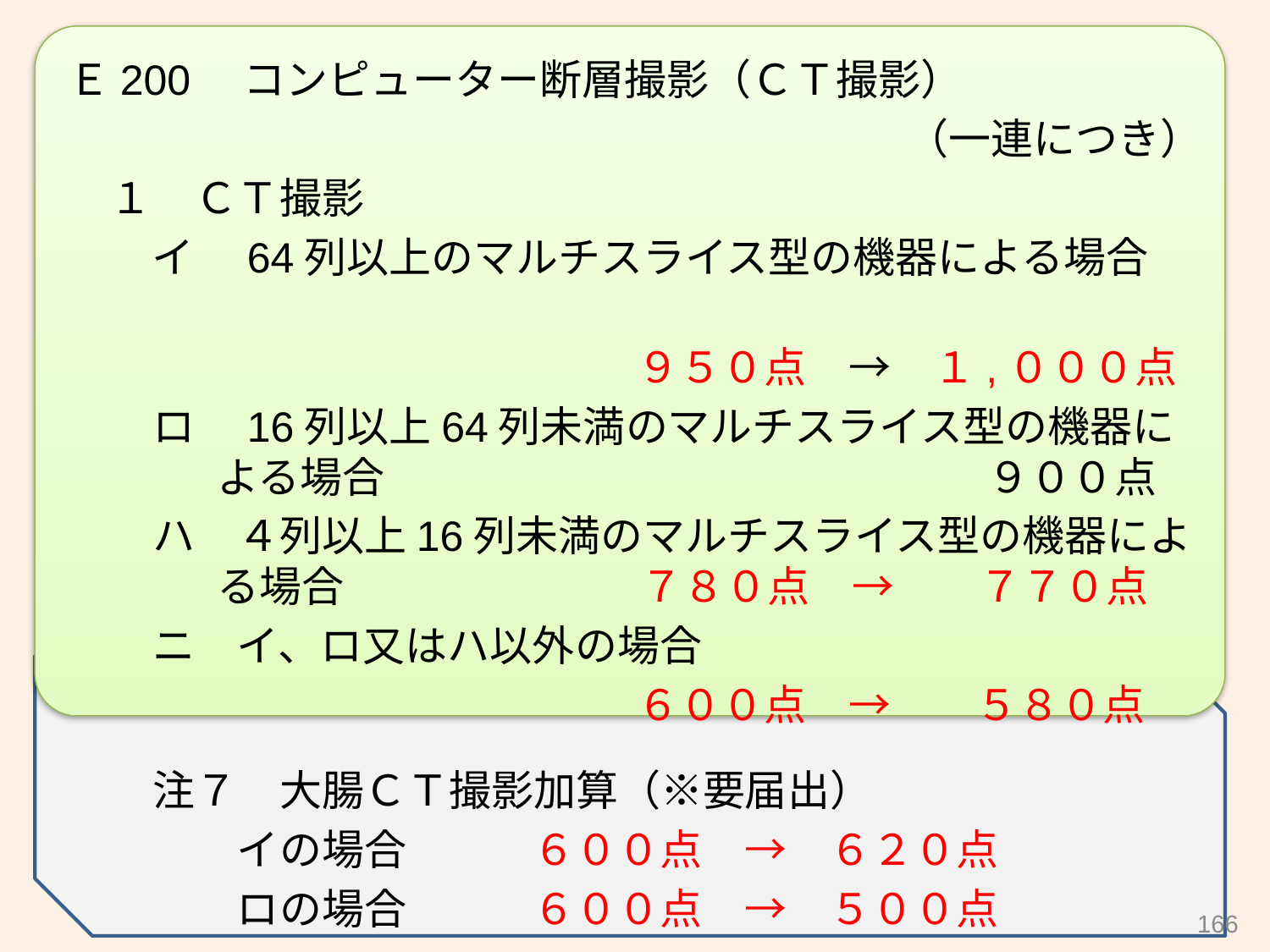

Ｅ200　コンピューター断層撮影（ＣＴ撮影）
（一連につき）
　１　ＣＴ撮影
　　イ　64列以上のマルチスライス型の機器による場合
　　　　　　　　　　　　　  ９５０点　→　１,０００点
　　ロ　16列以上64列未満のマルチスライス型の機器による場合　　　　　　　　　　　　　 　９００点
　　ハ　４列以上16列未満のマルチスライス型の機器による場合　　　　　　　７８０点　→　　７７０点
　　ニ　イ、ロ又はハ以外の場合
　　　　　　　　　　　　　  ６００点　→　　５８０点

　　注７　大腸ＣＴ撮影加算（※要届出）
　　　　イの場合　　　６００点　→　６２０点
　　　　ロの場合　　　６００点　→　５００点

166